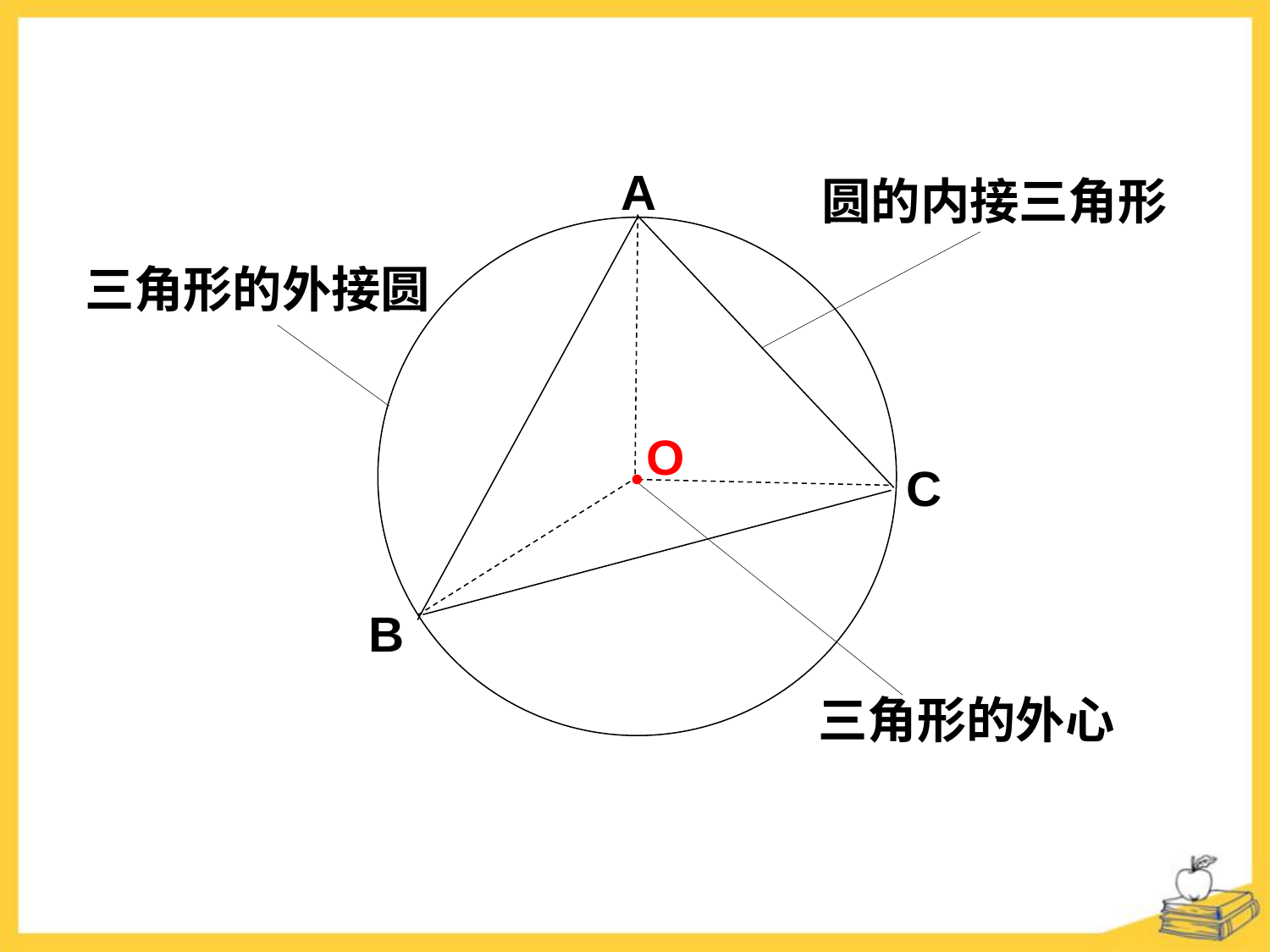

A
圆的内接三角形

三角形的外接圆

O
C

B
三角形的外心